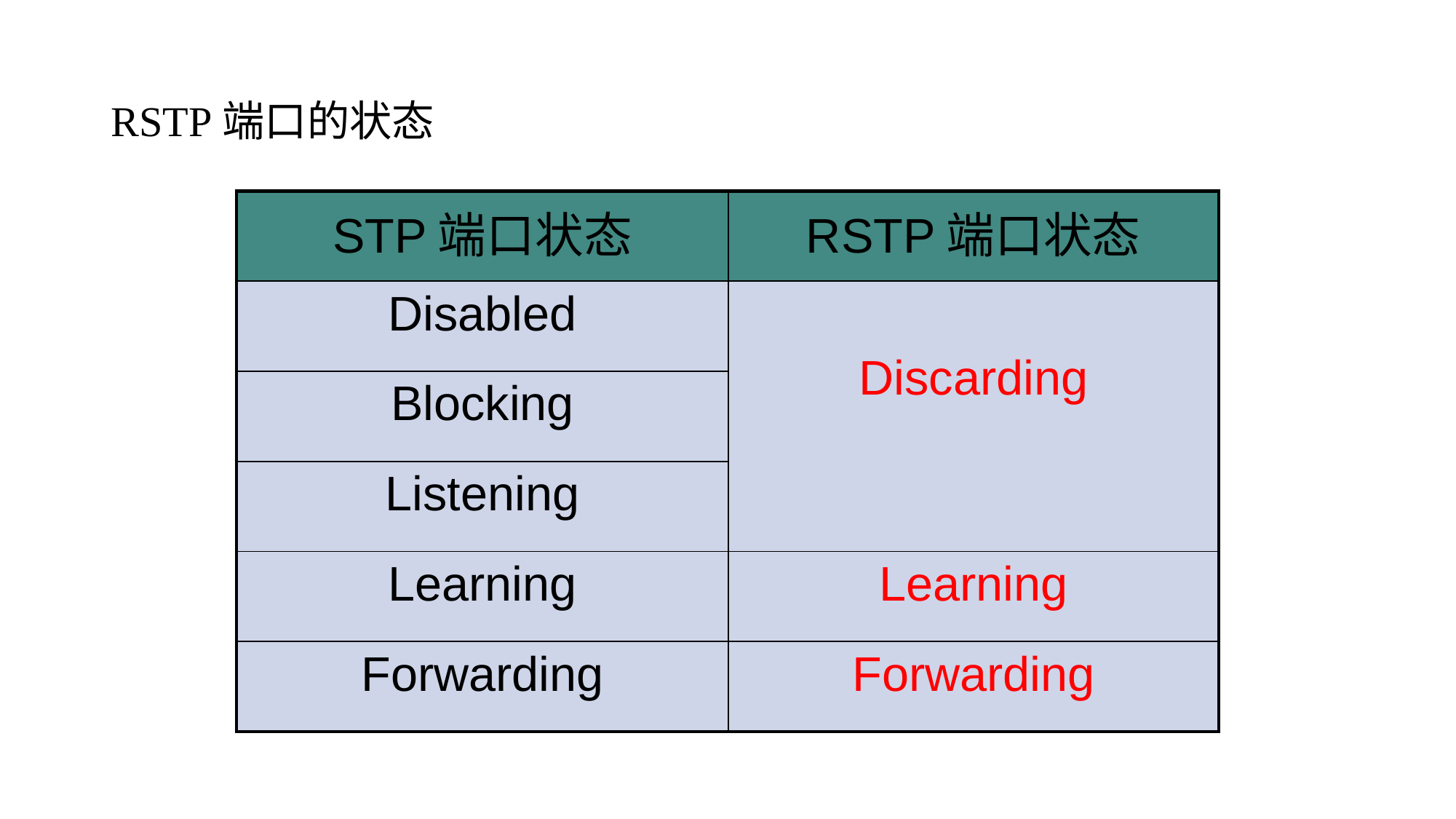

RSTP端口的状态
| STP端口状态 | RSTP端口状态 |
| --- | --- |
| Disabled | Discarding |
| Blocking |  |
| Listening |  |
| Learning | Learning |
| Forwarding | Forwarding |
20